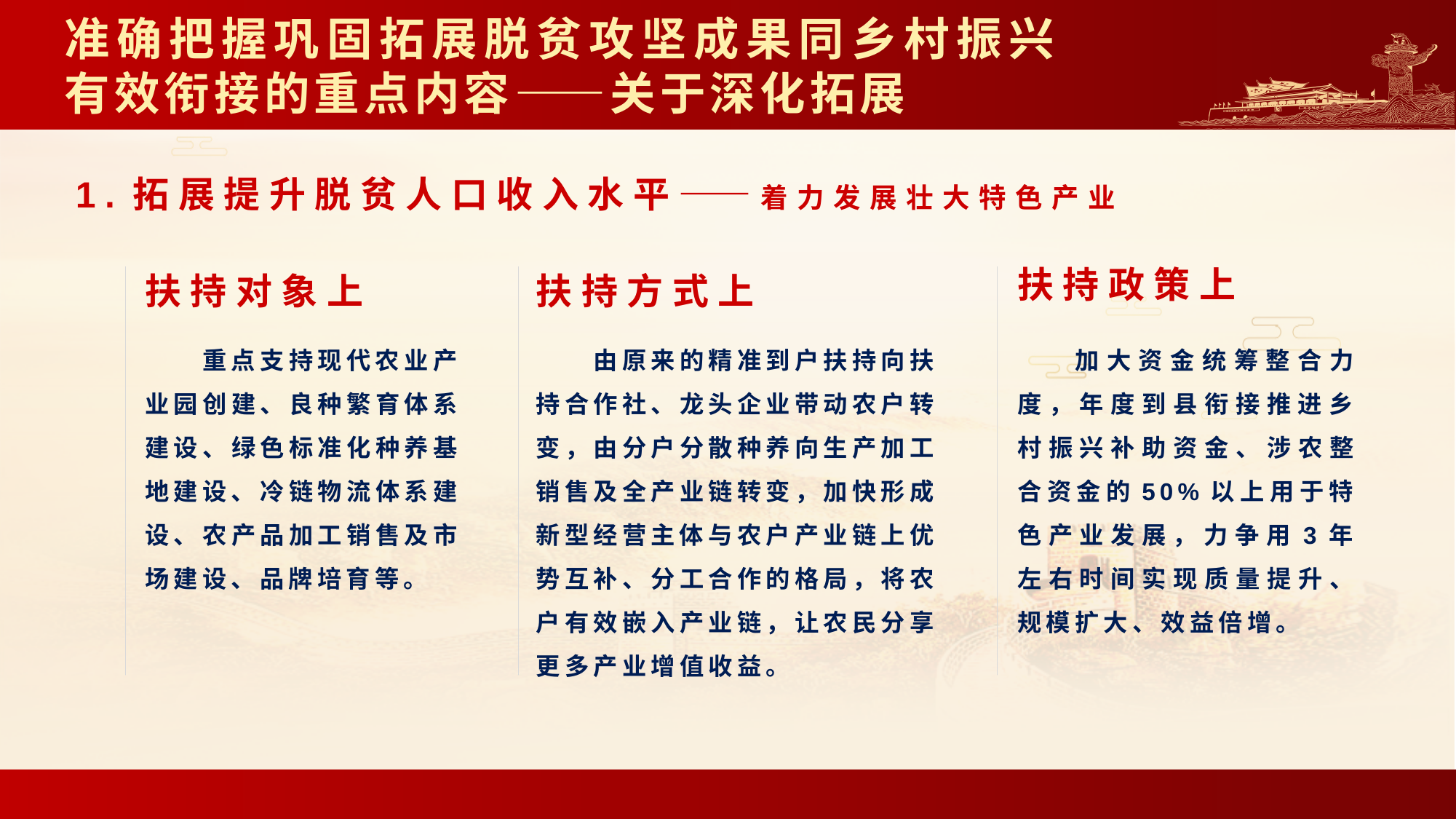

# 准确把握巩固拓展脱贫攻坚成果同乡村振兴有效衔接的重点内容——关于深化拓展
1.拓展提升脱贫人口收入水平——着力发展壮大特色产业
扶持对象上
重点支持现代农业产业园创建、良种繁育体系建设、绿色标准化种养基地建设、冷链物流体系建设、农产品加工销售及市场建设、品牌培育等。
扶持方式上
由原来的精准到户扶持向扶持合作社、龙头企业带动农户转变，由分户分散种养向生产加工销售及全产业链转变，加快形成新型经营主体与农户产业链上优势互补、分工合作的格局，将农户有效嵌入产业链，让农民分享更多产业增值收益。
扶持政策上
加大资金统筹整合力度，年度到县衔接推进乡村振兴补助资金、涉农整合资金的50%以上用于特色产业发展，力争用3年左右时间实现质量提升、规模扩大、效益倍增。